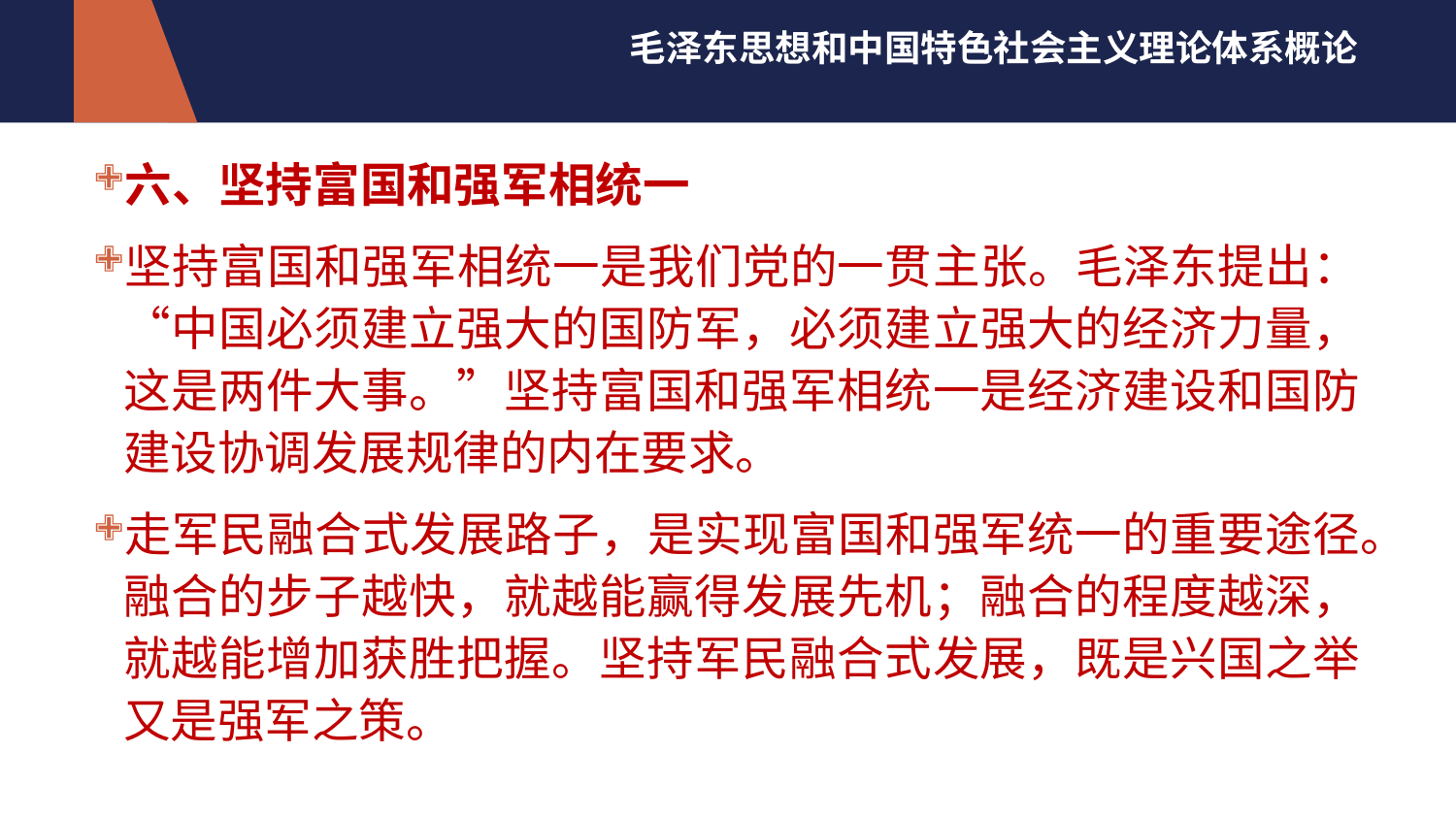

六、坚持富国和强军相统一
坚持富国和强军相统一是我们党的一贯主张。毛泽东提出：“中国必须建立强大的国防军，必须建立强大的经济力量，这是两件大事。”坚持富国和强军相统一是经济建设和国防建设协调发展规律的内在要求。
走军民融合式发展路子，是实现富国和强军统一的重要途径。融合的步子越快，就越能赢得发展先机；融合的程度越深，就越能增加获胜把握。坚持军民融合式发展，既是兴国之举又是强军之策。